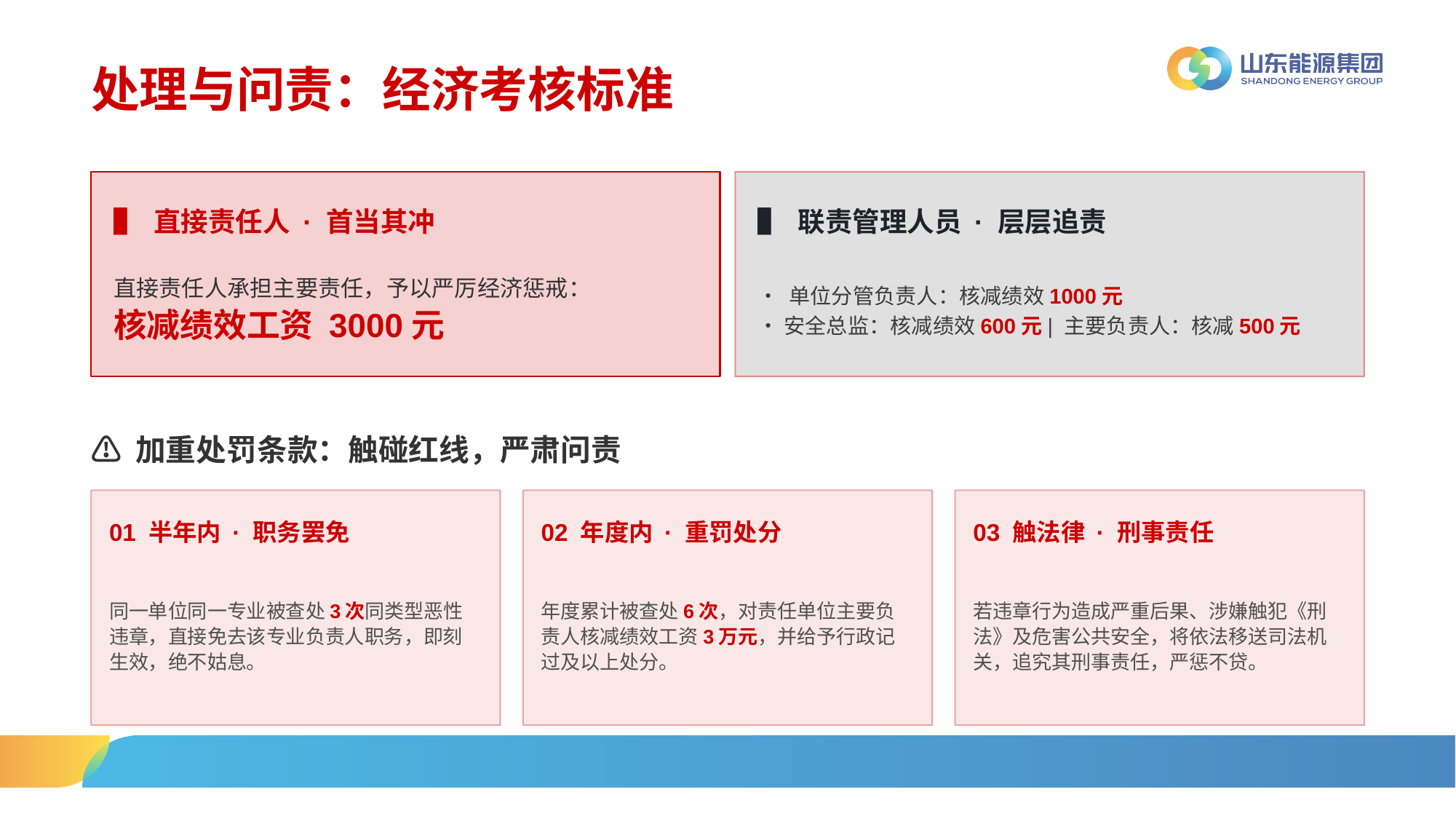

处理与问责：经济考核标准

▌ 直接责任人 · 首当其冲
▌ 联责管理人员 · 层层追责
• 单位分管负责人：核减绩效1000元
• 安全总监：核减绩效600元| 主要负责人：核减500元
直接责任人承担主要责任，予以严厉经济惩戒：
核减绩效工资 3000元
⚠ 加重处罚条款：触碰红线，严肃问责

01 半年内 · 职务罢免
02 年度内 · 重罚处分
03 触法律 · 刑事责任
同一单位同一专业被查处3次同类型恶性违章，直接免去该专业负责人职务，即刻生效，绝不姑息。
年度累计被查处6次，对责任单位主要负责人核减绩效工资3万元，并给予行政记过及以上处分。
若违章行为造成严重后果、涉嫌触犯《刑法》及危害公共安全，将依法移送司法机关，追究其刑事责任，严惩不贷。